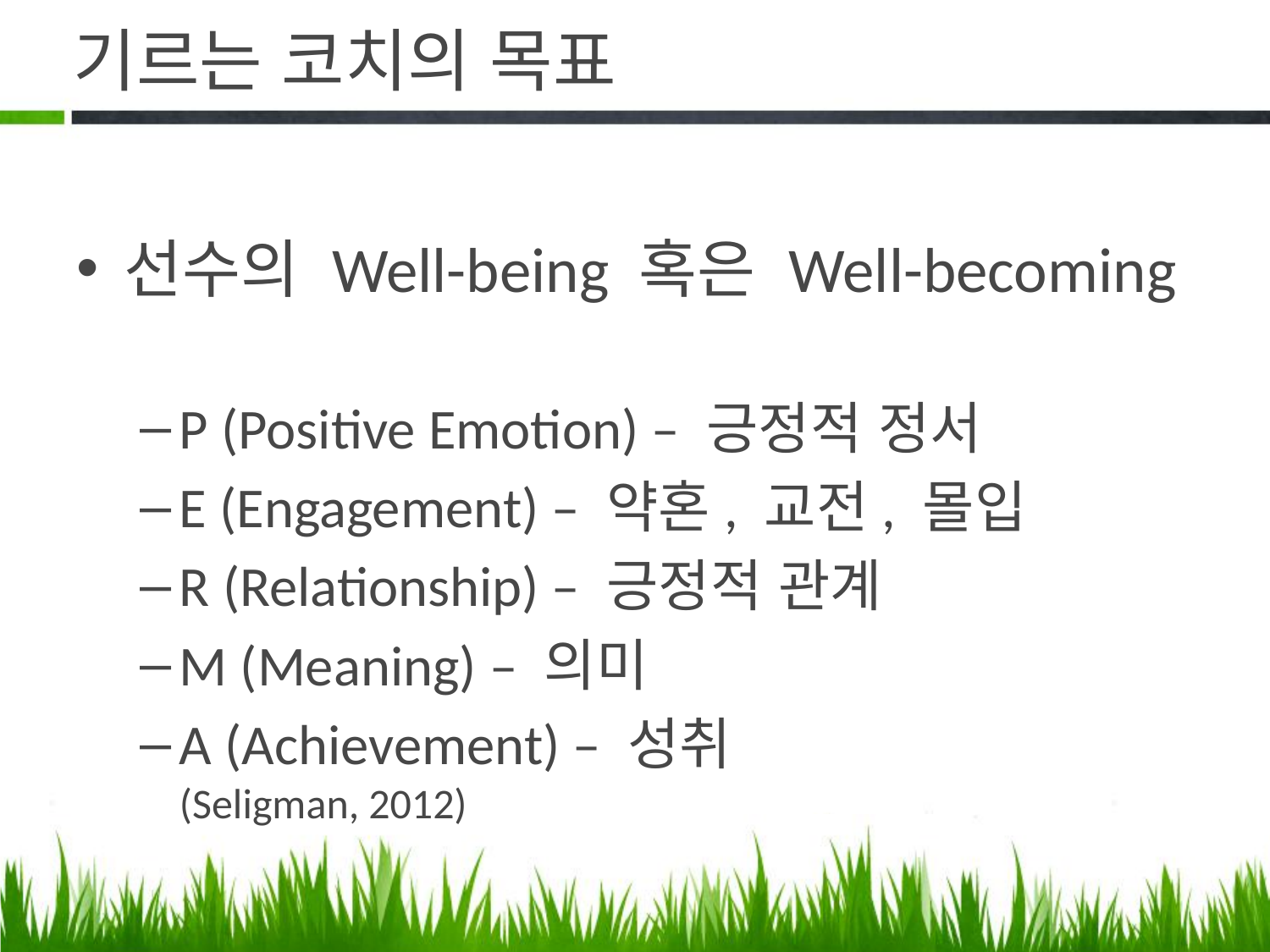

# 기르는 코치의 목표
선수의 Well-being 혹은 Well-becoming
P (Positive Emotion) – 긍정적 정서
E (Engagement) – 약혼, 교전, 몰입
R (Relationship) – 긍정적 관계
M (Meaning) – 의미
A (Achievement) – 성취        	    (Seligman, 2012)